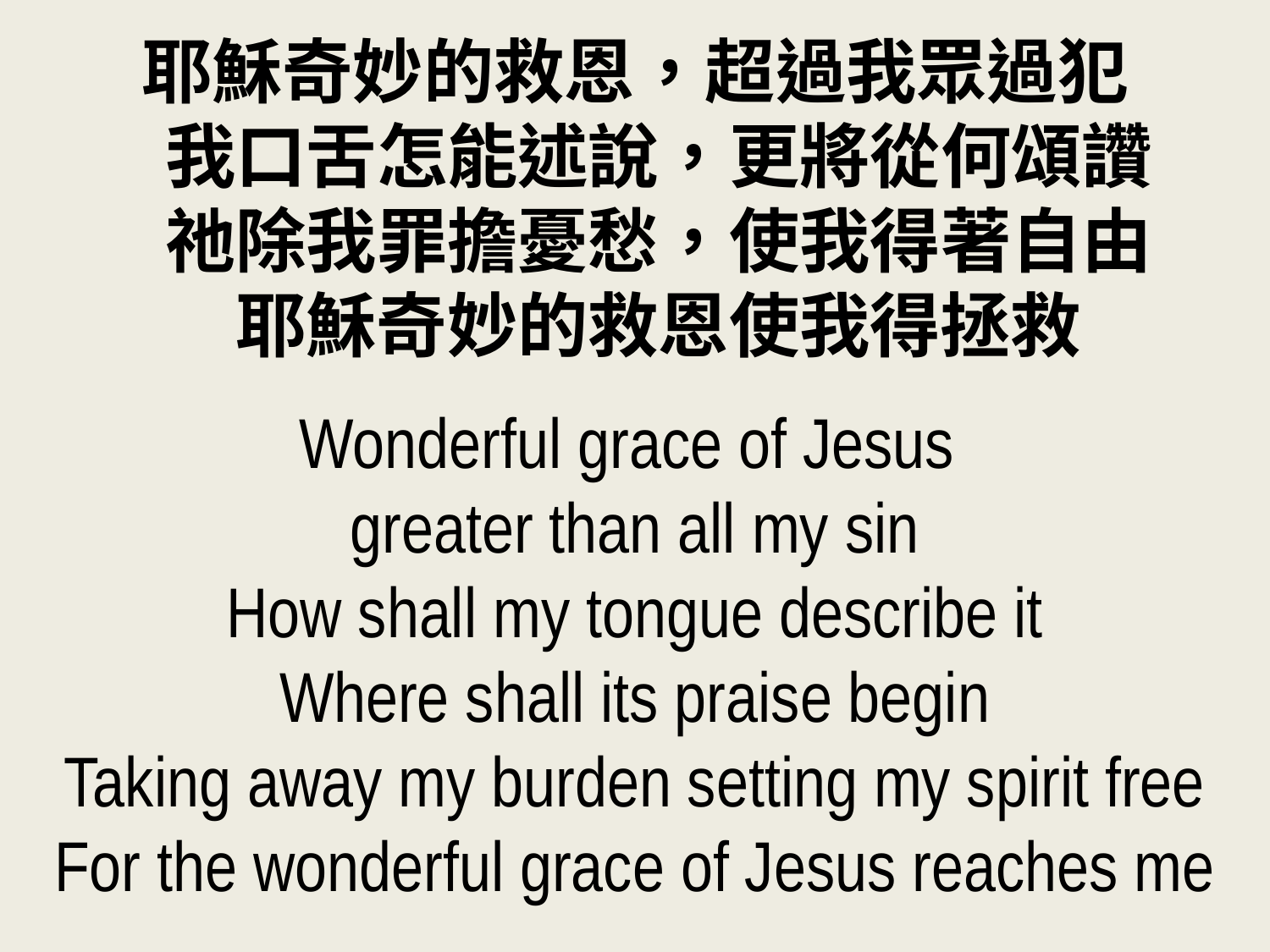

耶穌奇妙的救恩，超過我眾過犯
我口舌怎能述說，更將從何頌讚
祂除我罪擔憂愁，使我得著自由
耶穌奇妙的救恩使我得拯救
Wonderful grace of Jesus
greater than all my sin
How shall my tongue describe it
Where shall its praise begin
Taking away my burden setting my spirit free
For the wonderful grace of Jesus reaches me